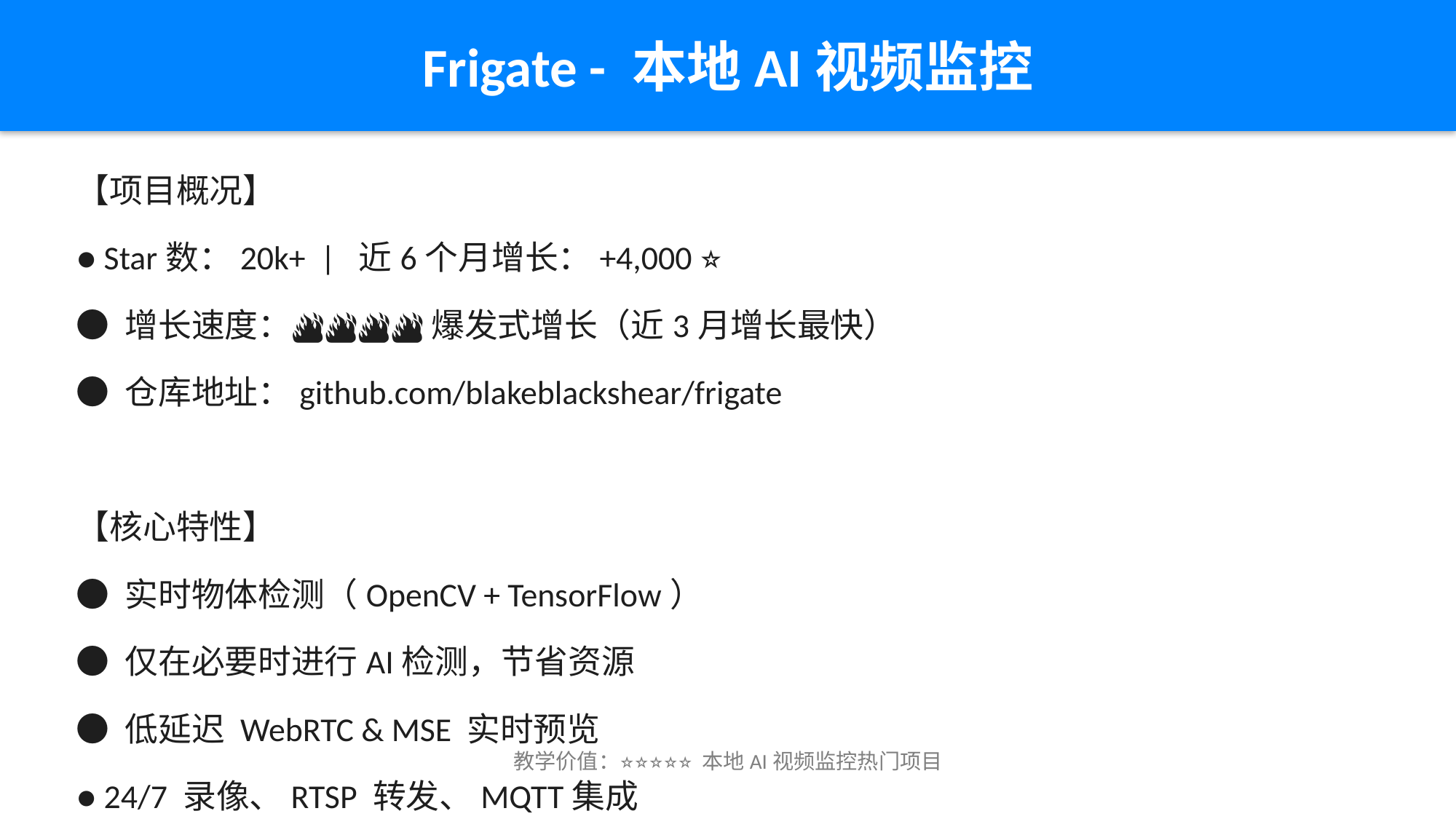

Frigate - 本地AI视频监控
【项目概况】
● Star数：20k+  |  近6个月增长：+4,000 ⭐
● 增长速度：🔥🔥🔥🔥 爆发式增长（近3月增长最快）
● 仓库地址：github.com/blakeblackshear/frigate

【核心特性】
● 实时物体检测（OpenCV + TensorFlow）
● 仅在必要时进行AI检测，节省资源
● 低延迟 WebRTC & MSE 实时预览
● 24/7 录像、RTSP 转发、MQTT集成

【硬件要求】推荐 GPU 或 AI 加速器（Coral TPU）
【ESP32S3集成】支持 ESP32-CAM 作为摄像头输入
教学价值：⭐⭐⭐⭐⭐  本地AI视频监控热门项目